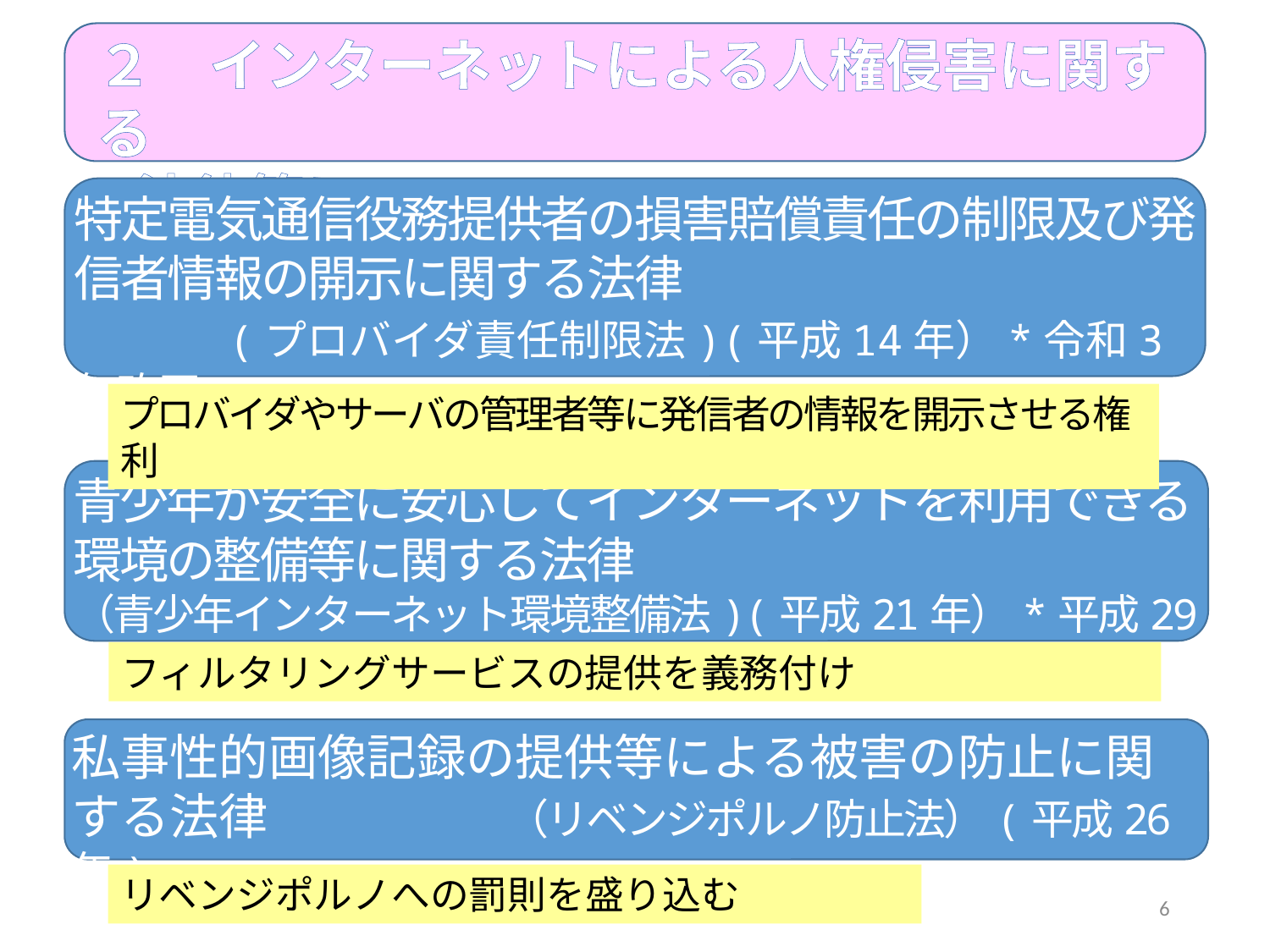

２　インターネットによる人権侵害に関する
  法律等について
特定電気通信役務提供者の損害賠償責任の制限及び発信者情報の開示に関する法律
　　　(プロバイダ責任制限法)(平成14年）*令和3年改正
プロバイダやサーバの管理者等に発信者の情報を開示させる権利
青少年が安全に安心してインターネットを利用できる環境の整備等に関する法律
（青少年インターネット環境整備法)(平成21年）*平成29年改正
フィルタリングサービスの提供を義務付け
私事性的画像記録の提供等による被害の防止に関する法律　　　　　　（リベンジポルノ防止法）(平成26年)
リベンジポルノへの罰則を盛り込む
6